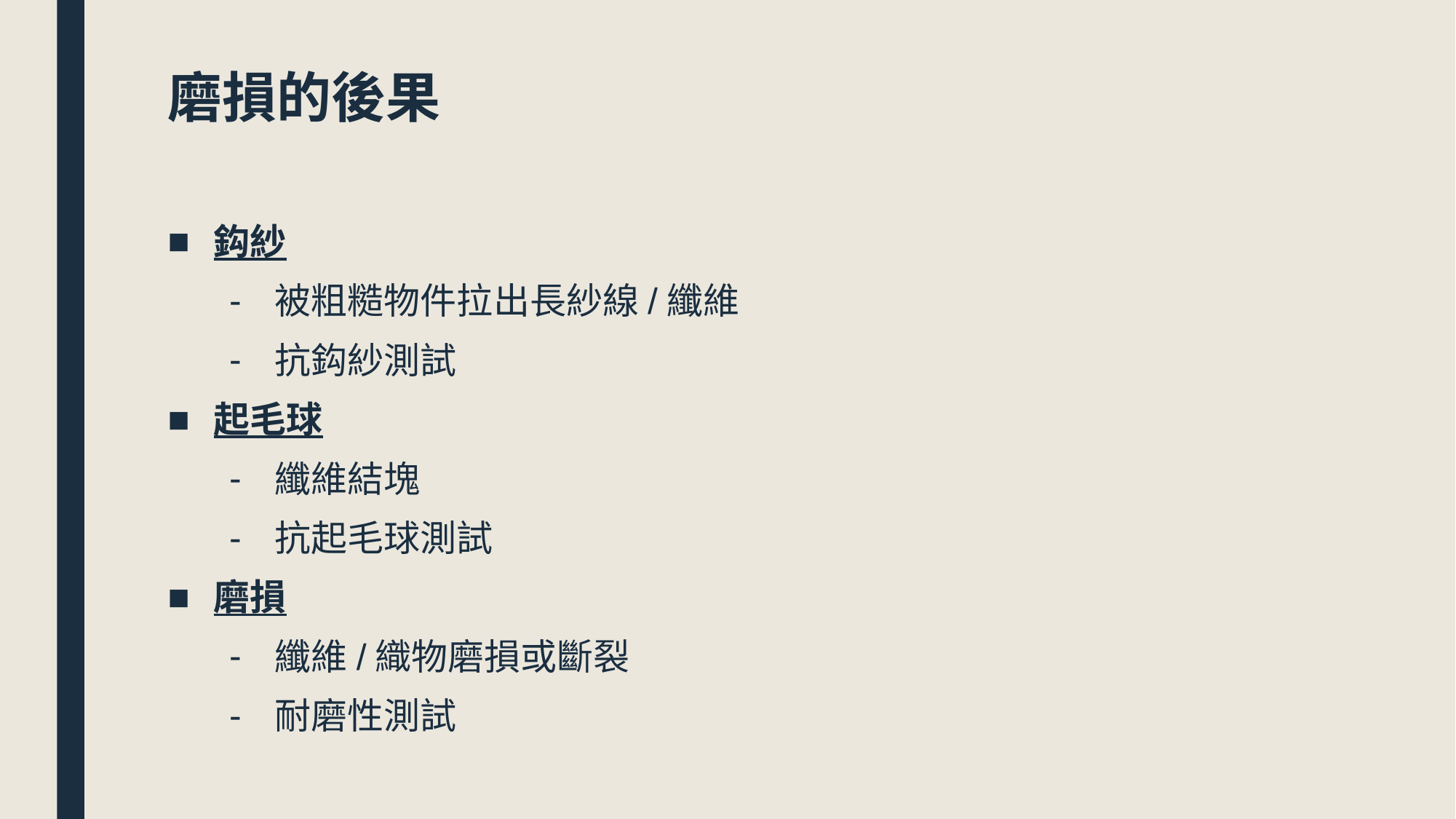

磨損的後果
鈎紗
被粗糙物件拉出長紗線/纖維
抗鈎紗測試
起毛球
纖維結塊
抗起毛球測試
磨損
纖維/織物磨損或斷裂
耐磨性測試